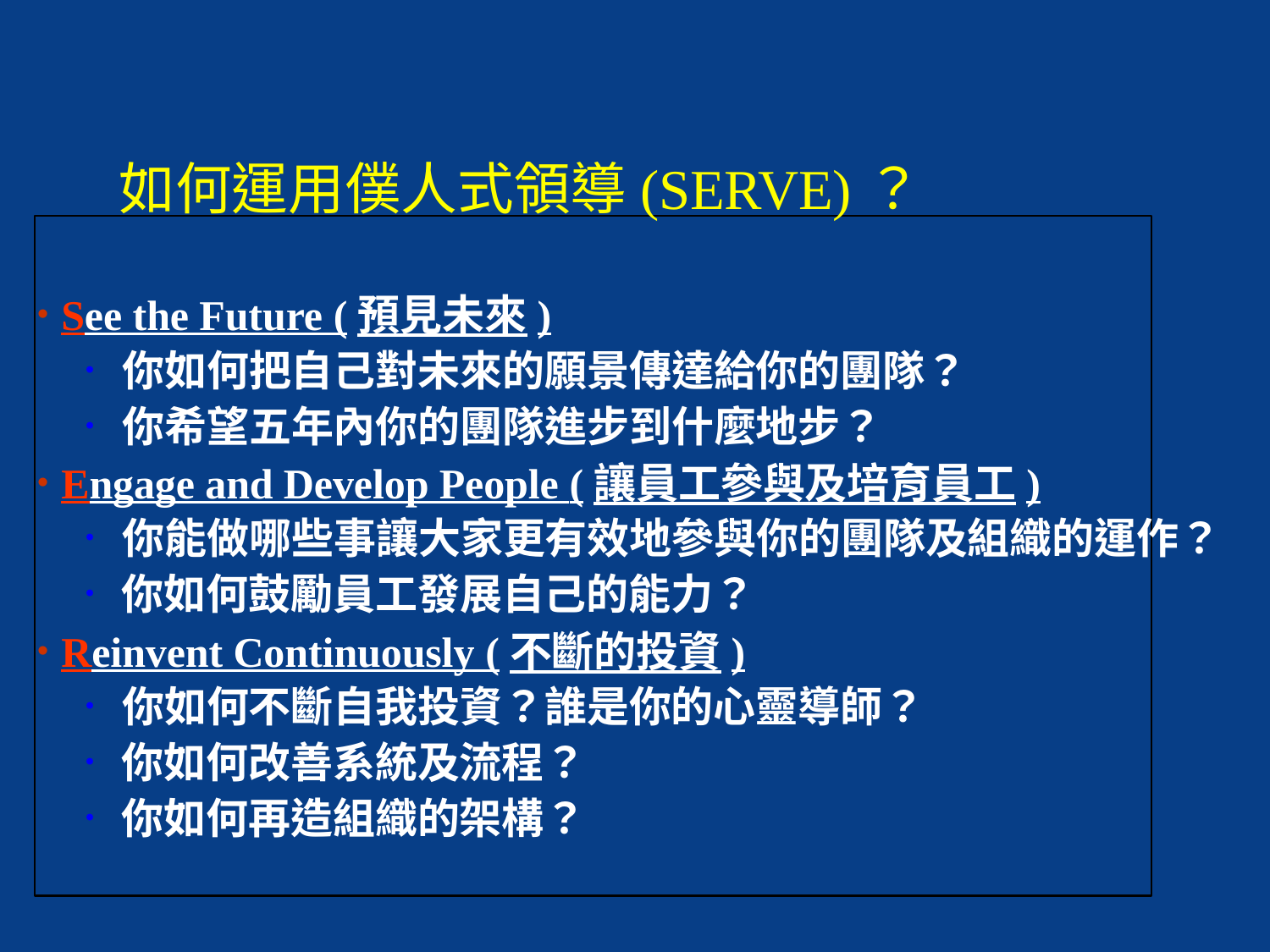

如何運用僕人式領導(SERVE)？

See the Future (預見未來)
． 你如何把自己對未來的願景傳達給你的團隊？
． 你希望五年內你的團隊進步到什麼地步？
Engage and Develop People (讓員工參與及培育員工)
． 你能做哪些事讓大家更有效地參與你的團隊及組織的運作？
． 你如何鼓勵員工發展自己的能力？
Reinvent Continuously (不斷的投資)
． 你如何不斷自我投資？誰是你的心靈導師？
． 你如何改善系統及流程？
． 你如何再造組織的架構？